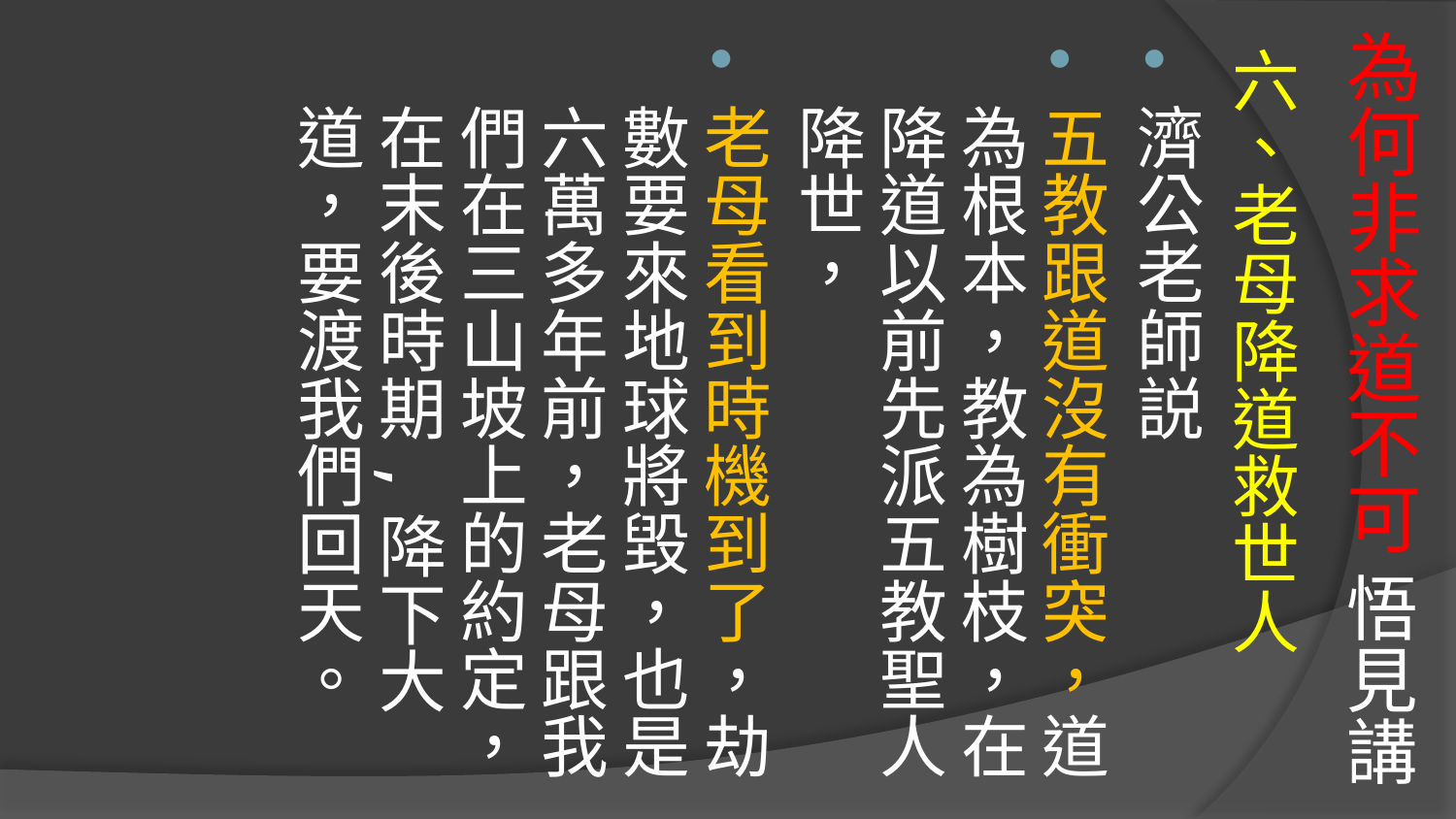

# 為何非求道不可 悟見講
六、老母降道救世人
濟公老師説
五教跟道沒有衝突，道為根本，教為樹枝，在降道以前先派五教聖人降世，
老母看到時機到了，劫數要來地球將毀，也是六萬多年前，老母跟我們在三山坡上的約定，在末後時期,降下大道，要渡我們回天。